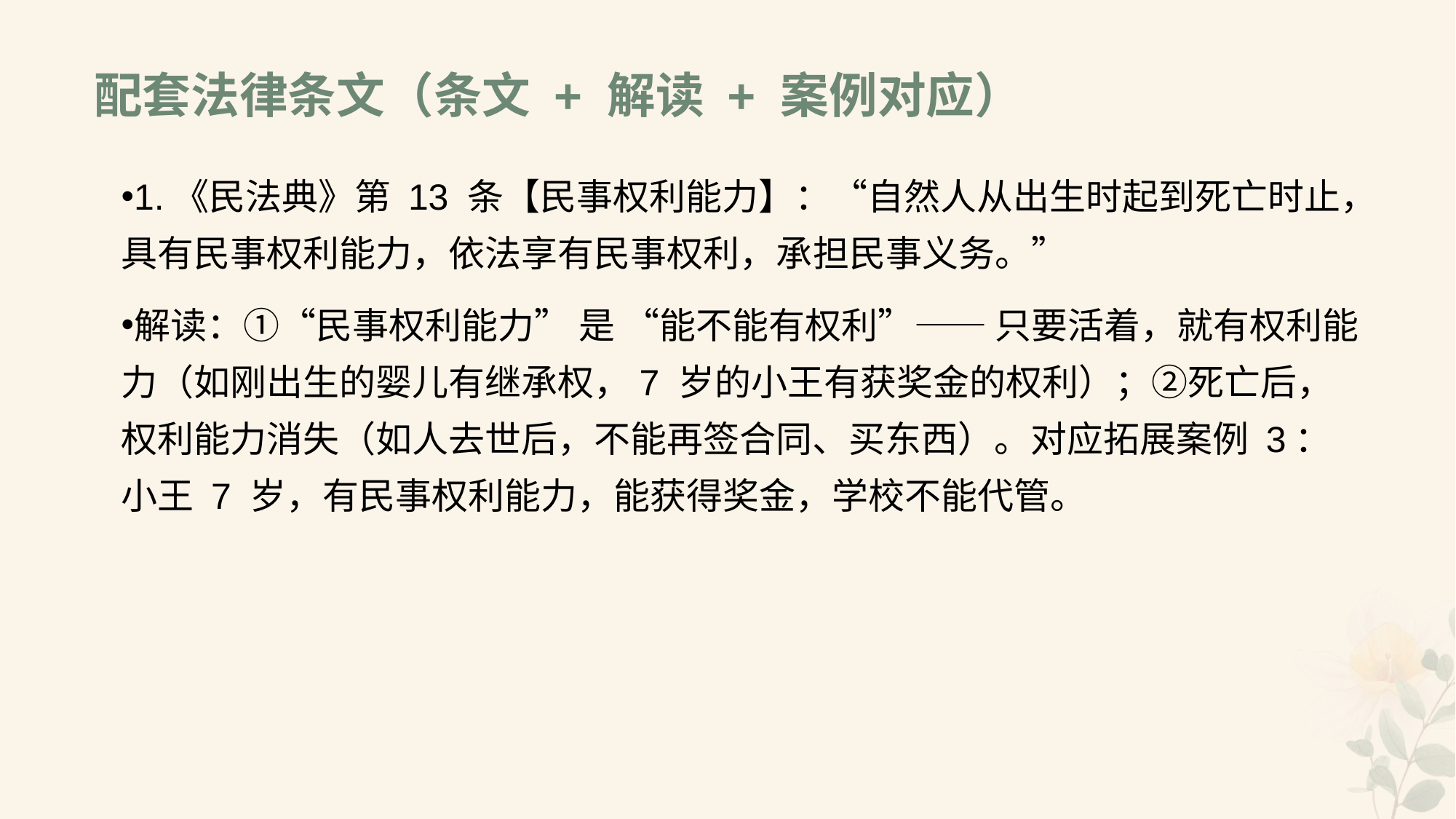

# 配套法律条文（条文 + 解读 + 案例对应）
1.《民法典》第 13 条【民事权利能力】：“自然人从出生时起到死亡时止，具有民事权利能力，依法享有民事权利，承担民事义务。”
解读：①“民事权利能力” 是 “能不能有权利”—— 只要活着，就有权利能力（如刚出生的婴儿有继承权，7 岁的小王有获奖金的权利）；②死亡后，权利能力消失（如人去世后，不能再签合同、买东西）。对应拓展案例 3：小王 7 岁，有民事权利能力，能获得奖金，学校不能代管。